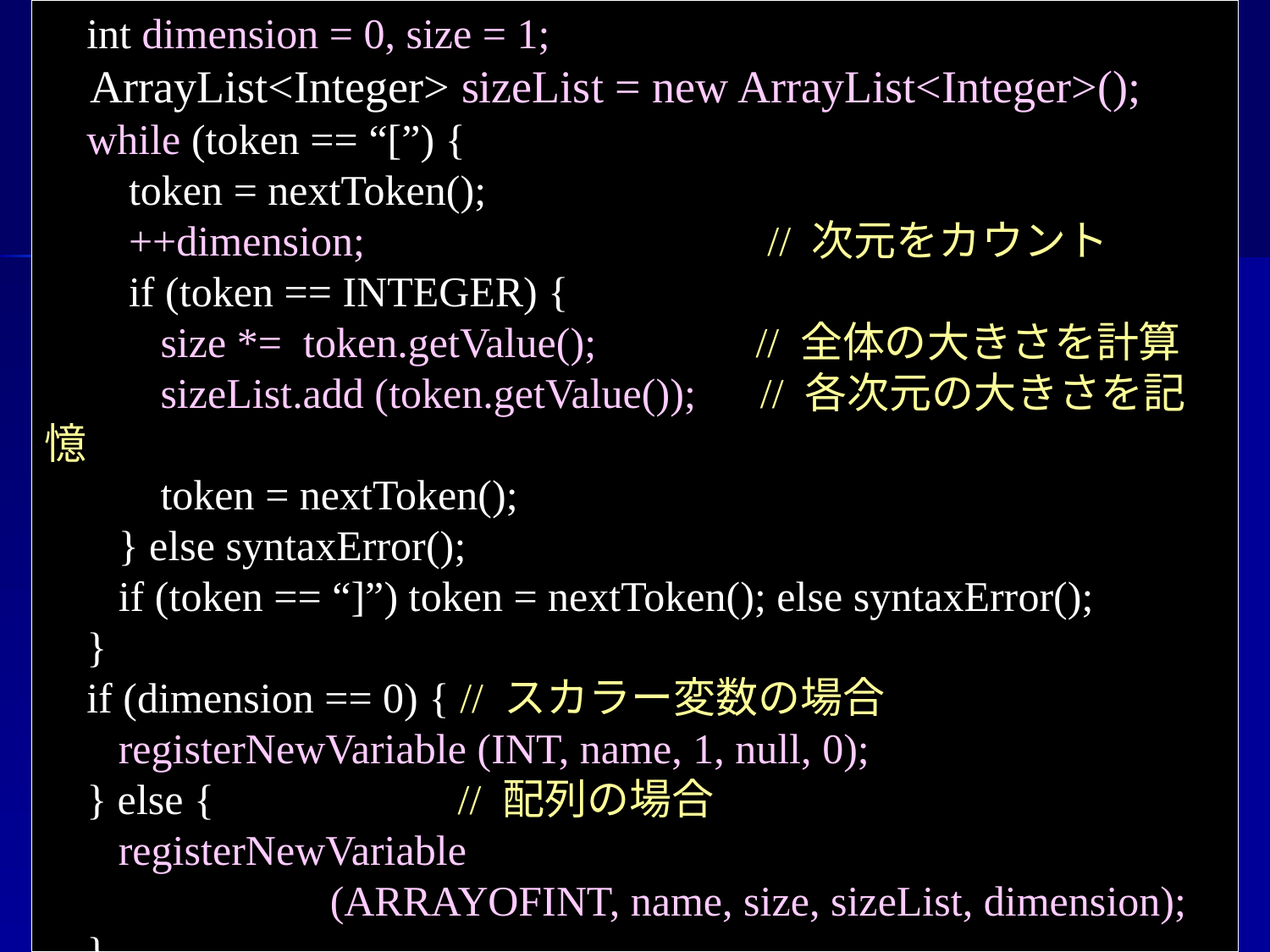

int dimension = 0, size = 1;
    ArrayList<Integer> sizeList = new ArrayList<Integer>();
    while (token == “[”) {
        token = nextToken();
        ++dimension;                                      // 次元をカウント
        if (token == INTEGER) {
           size *=  token.getValue();               // 全体の大きさを計算
           sizeList.add (token.getValue());      // 各次元の大きさを記憶
           token = nextToken();
       } else syntaxError();
       if (token == “]”) token = nextToken(); else syntaxError();
    }
    if (dimension == 0) { // スカラー変数の場合
       registerNewVariable (INT, name, 1, null, 0);
    } else {                       // 配列の場合
       registerNewVariable
                           (ARRAYOFINT, name, size, sizeList, dimension);
    }